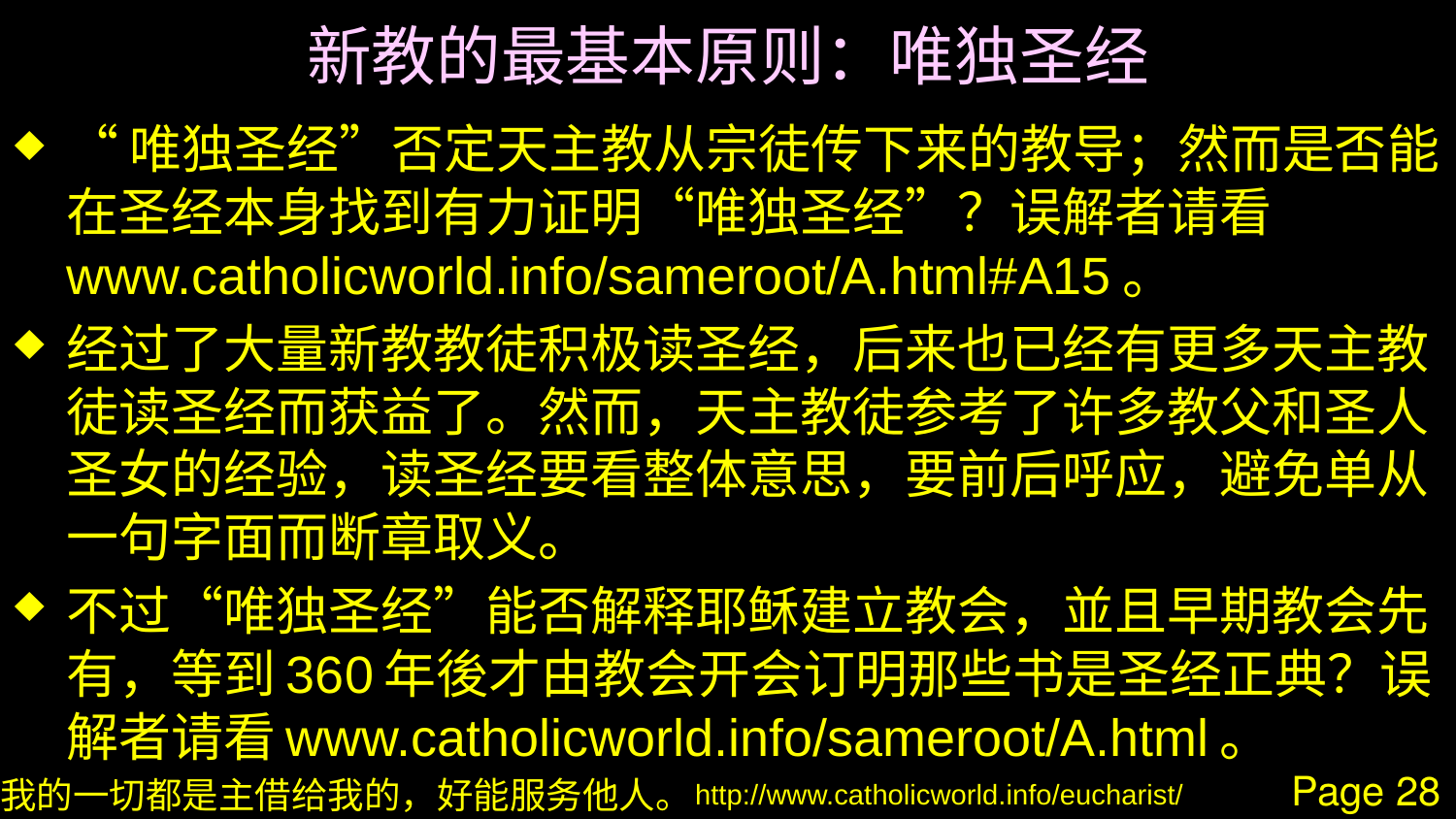

# 新教的最基本原则：唯独圣经
“唯独圣经”否定天主教从宗徒传下来的教导；然而是否能在圣经本身找到有力证明“唯独圣经”？误解者请看www.catholicworld.info/sameroot/A.html#A15。
经过了大量新教教徒积极读圣经，后来也已经有更多天主教徒读圣经而获益了。然而，天主教徒参考了许多教父和圣人圣女的经验，读圣经要看整体意思，要前后呼应，避免单从一句字面而断章取义。
不过“唯独圣经”能否解释耶稣建立教会，並且早期教会先有，等到360年後才由教会开会订明那些书是圣经正典？误解者请看www.catholicworld.info/sameroot/A.html。